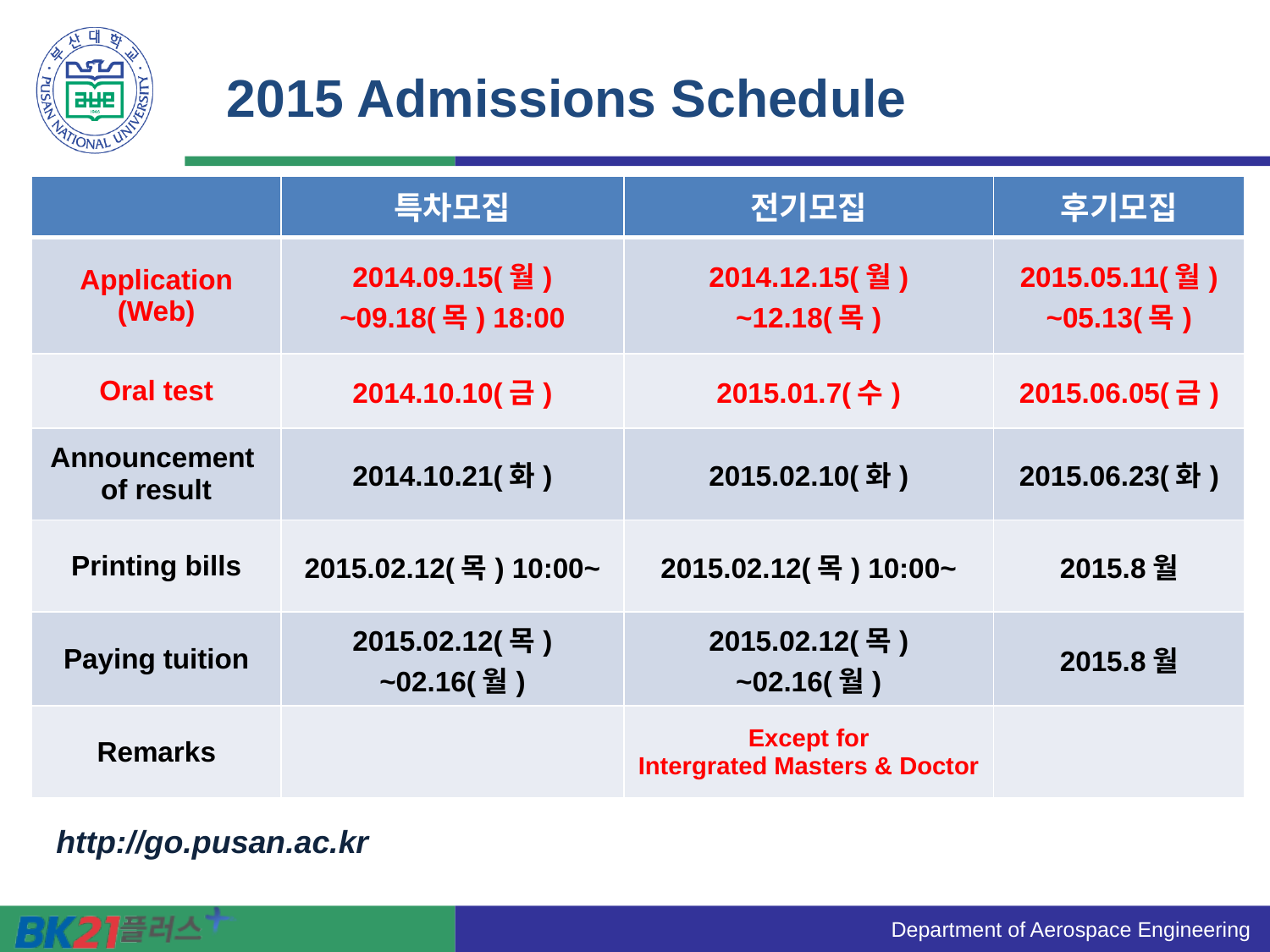

# 2015 Admissions Schedule
|  | 특차모집 | 전기모집 | 후기모집 |
| --- | --- | --- | --- |
| Application (Web) | 2014.09.15(월) ~09.18(목) 18:00 | 2014.12.15(월) ~12.18(목) | 2015.05.11(월) ~05.13(목) |
| Oral test | 2014.10.10(금) | 2015.01.7(수) | 2015.06.05(금) |
| Announcement of result | 2014.10.21(화) | 2015.02.10(화) | 2015.06.23(화) |
| Printing bills | 2015.02.12(목) 10:00~ | 2015.02.12(목) 10:00~ | 2015.8월 |
| Paying tuition | 2015.02.12(목) ~02.16(월) | 2015.02.12(목) ~02.16(월) | 2015.8월 |
| Remarks |  | Except for Intergrated Masters & Doctor |  |
http://go.pusan.ac.kr